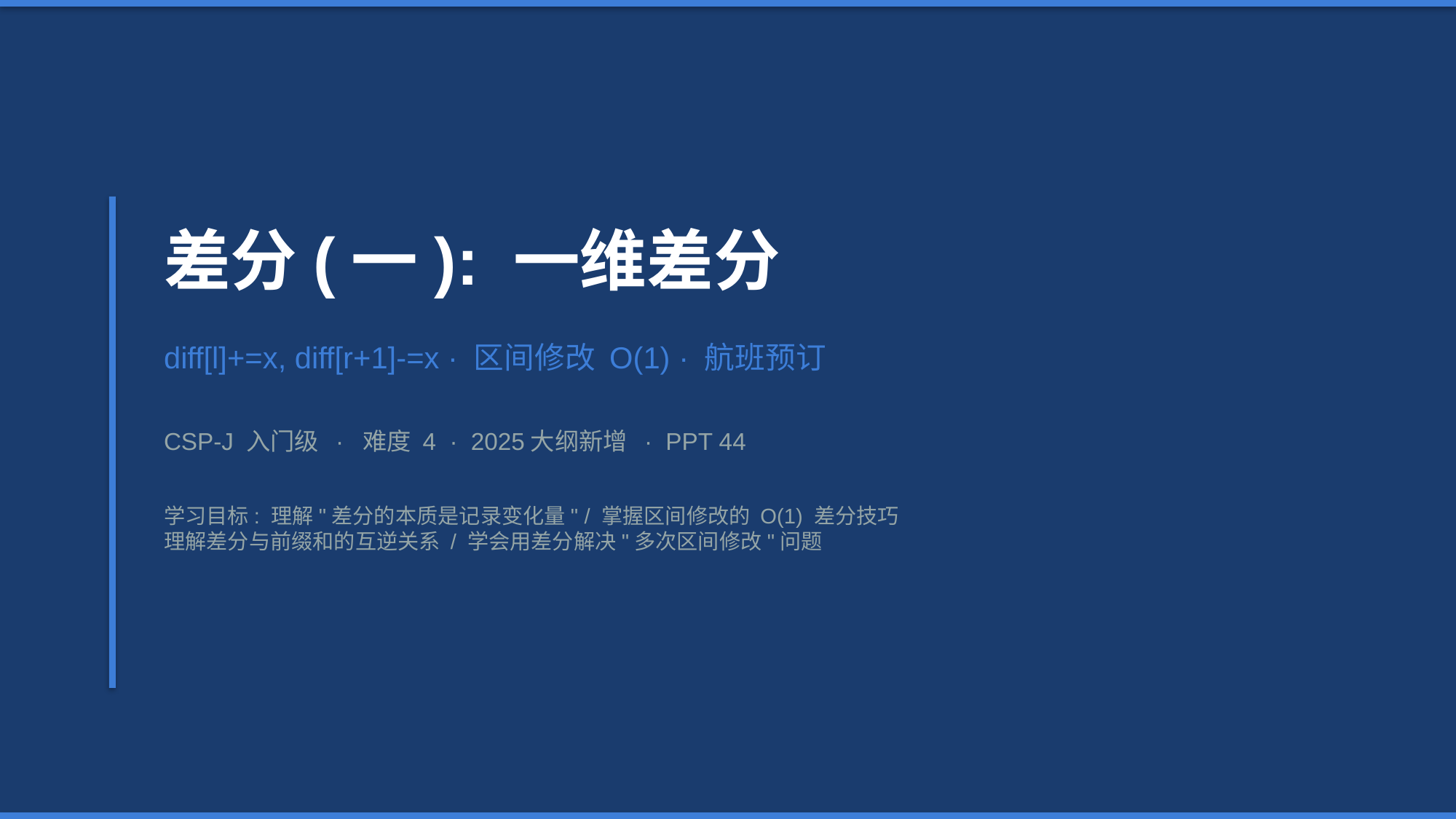

差分(一): 一维差分
diff[l]+=x, diff[r+1]-=x · 区间修改 O(1) · 航班预订
CSP-J 入门级  ·  难度 4  ·  2025大纲新增  ·  PPT 44
学习目标: 理解"差分的本质是记录变化量" / 掌握区间修改的 O(1) 差分技巧
理解差分与前缀和的互逆关系 / 学会用差分解决"多次区间修改"问题